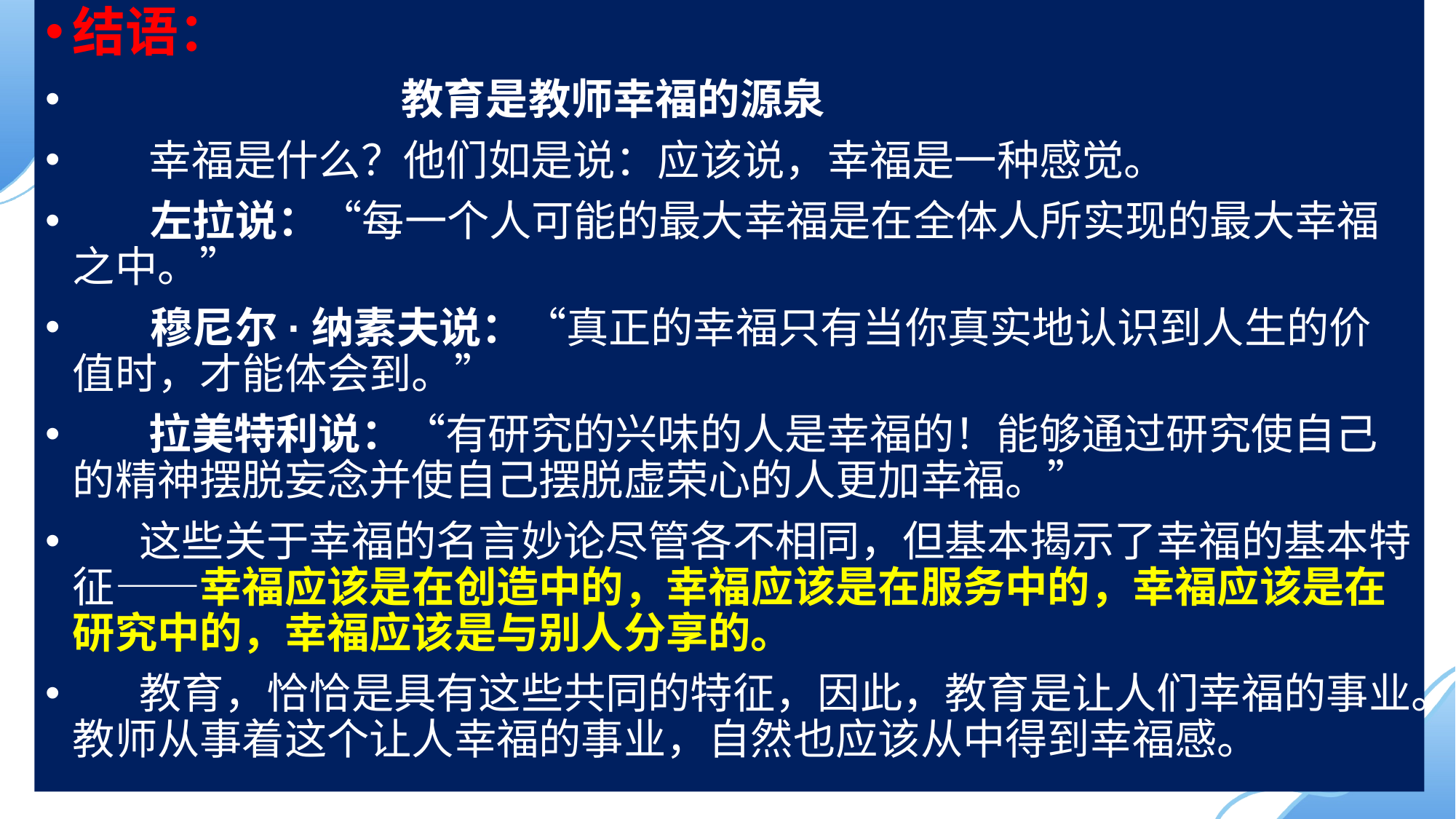

结语：
                                 教育是教师幸福的源泉
       幸福是什么？他们如是说：应该说，幸福是一种感觉。
       左拉说：“每一个人可能的最大幸福是在全体人所实现的最大幸福之中。”
       穆尼尔·纳素夫说：“真正的幸福只有当你真实地认识到人生的价值时，才能体会到。”
       拉美特利说：“有研究的兴味的人是幸福的！能够通过研究使自己的精神摆脱妄念并使自己摆脱虚荣心的人更加幸福。”
      这些关于幸福的名言妙论尽管各不相同，但基本揭示了幸福的基本特征——幸福应该是在创造中的，幸福应该是在服务中的，幸福应该是在研究中的，幸福应该是与别人分享的。
      教育，恰恰是具有这些共同的特征，因此，教育是让人们幸福的事业。教师从事着这个让人幸福的事业，自然也应该从中得到幸福感。